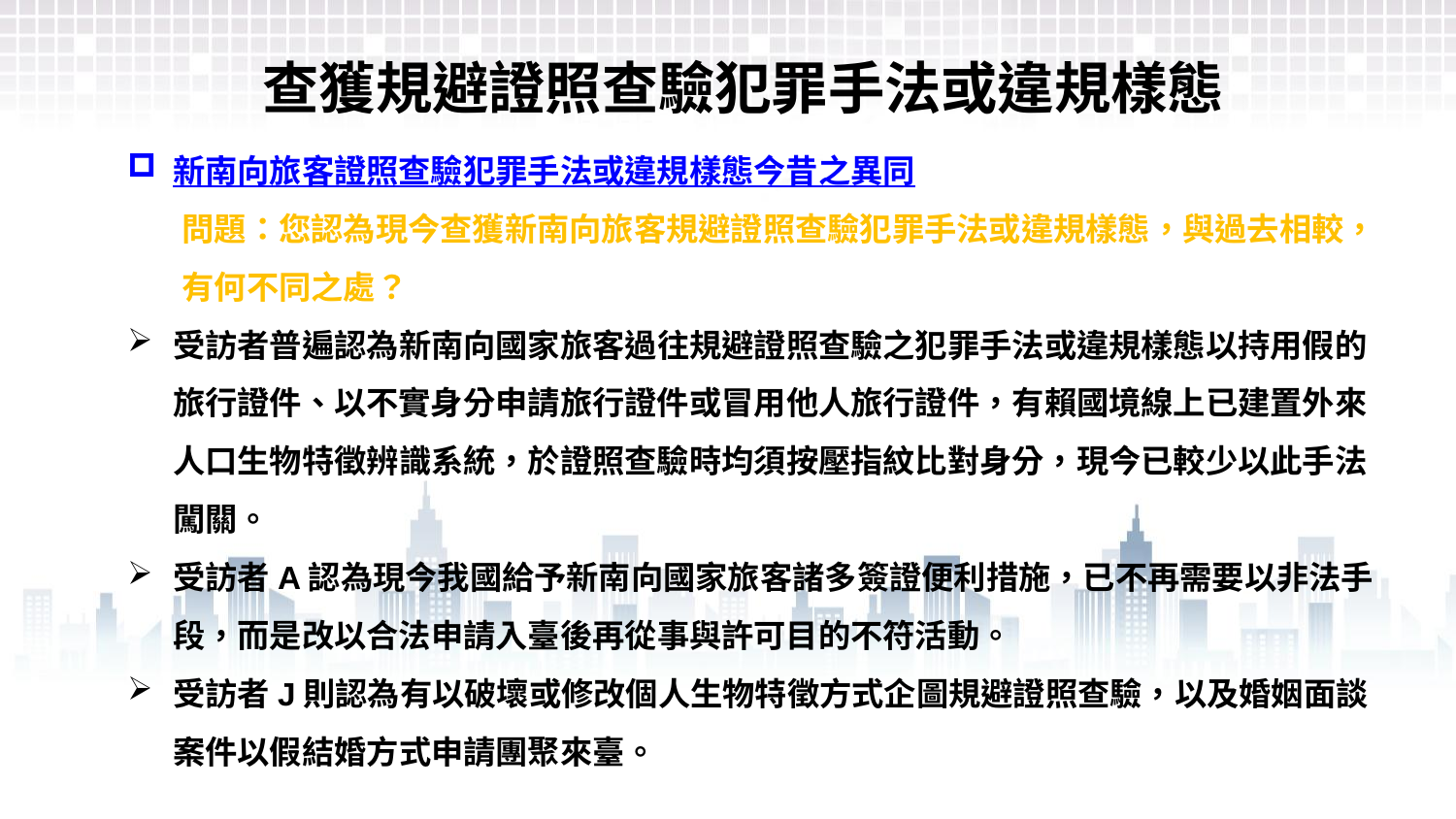

查獲規避證照查驗犯罪手法或違規樣態
新南向旅客證照查驗犯罪手法或違規樣態今昔之異同
問題：您認為現今查獲新南向旅客規避證照查驗犯罪手法或違規樣態，與過去相較，有何不同之處？
受訪者普遍認為新南向國家旅客過往規避證照查驗之犯罪手法或違規樣態以持用假的旅行證件、以不實身分申請旅行證件或冒用他人旅行證件，有賴國境線上已建置外來人口生物特徵辨識系統，於證照查驗時均須按壓指紋比對身分，現今已較少以此手法闖關。
受訪者A認為現今我國給予新南向國家旅客諸多簽證便利措施，已不再需要以非法手段，而是改以合法申請入臺後再從事與許可目的不符活動。
受訪者J則認為有以破壞或修改個人生物特徵方式企圖規避證照查驗，以及婚姻面談案件以假結婚方式申請團聚來臺。